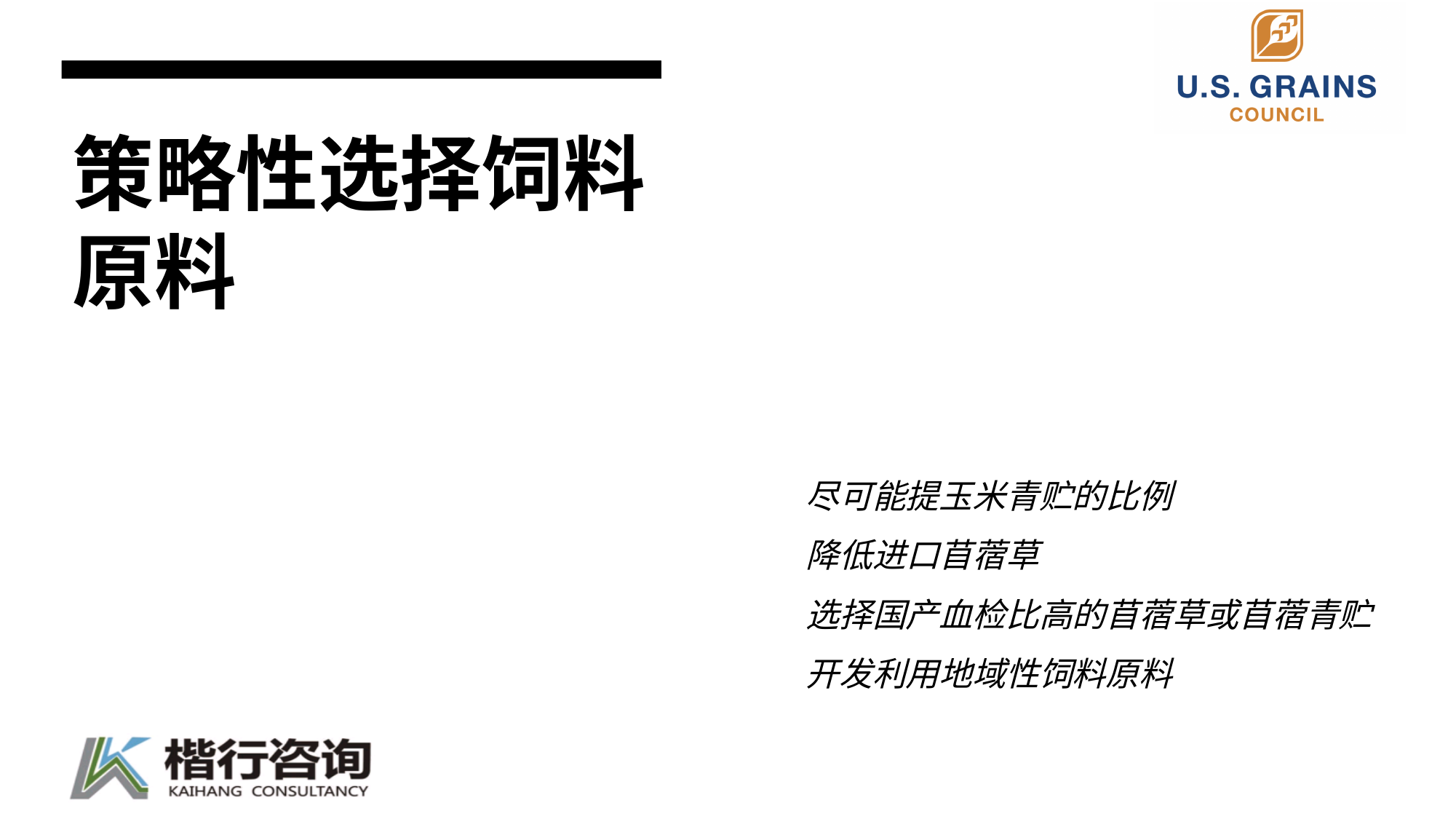

# 策略性选择饲料原料
尽可能提玉米青贮的比例
降低进口苜蓿草
选择国产血检比高的苜蓿草或苜蓿青贮
开发利用地域性饲料原料